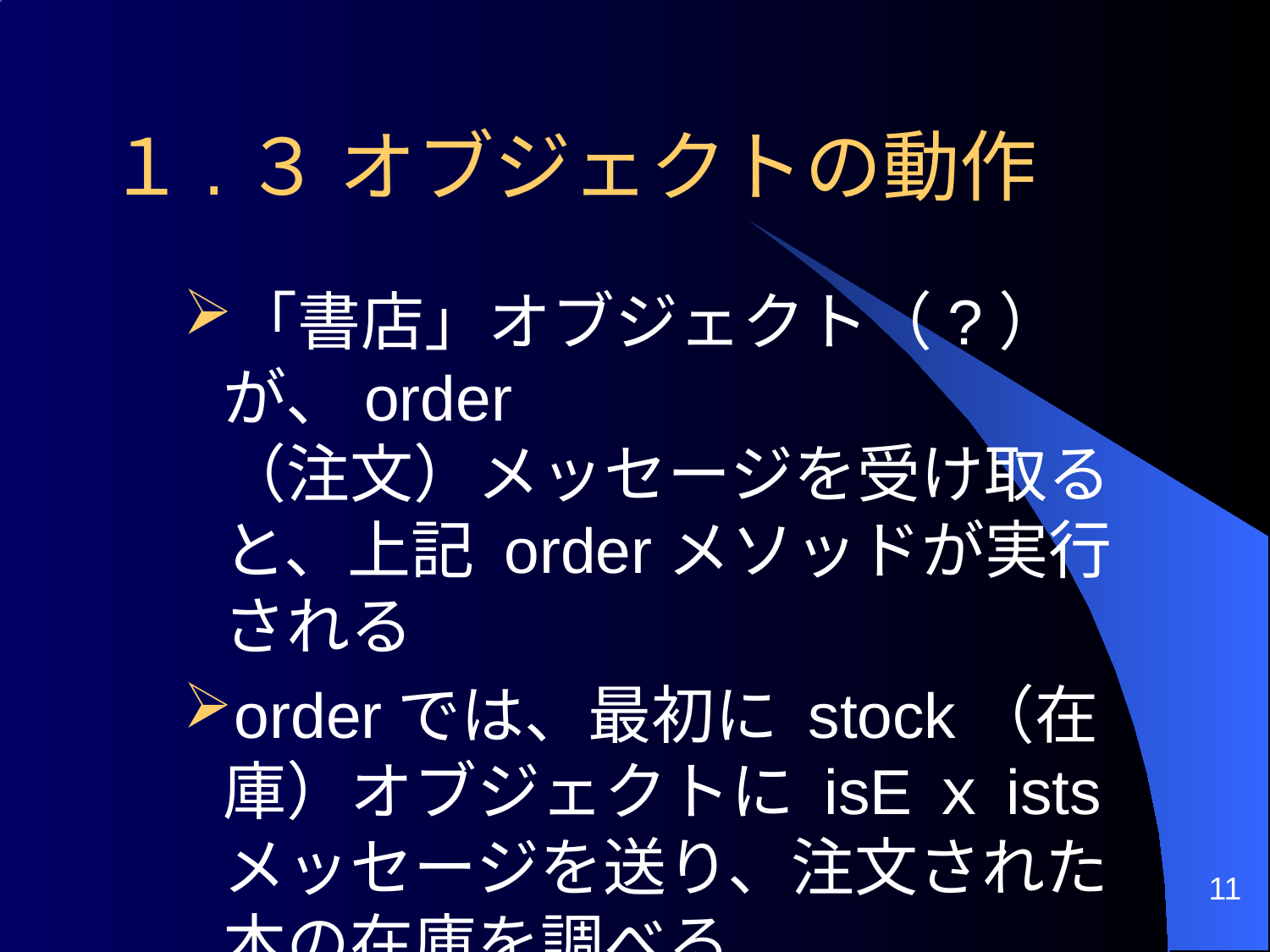

# １.３ オブジェクトの動作
「書店」オブジェクト（?）が、order
（注文）メッセージを受け取ると、上記 orderメソッドが実行される
orderでは、最初に stock（在庫）オブジェクトに isEｘistsメッセージを送り、注文された本の在庫を調べる
在庫があれば ・・・   （以下略）
11